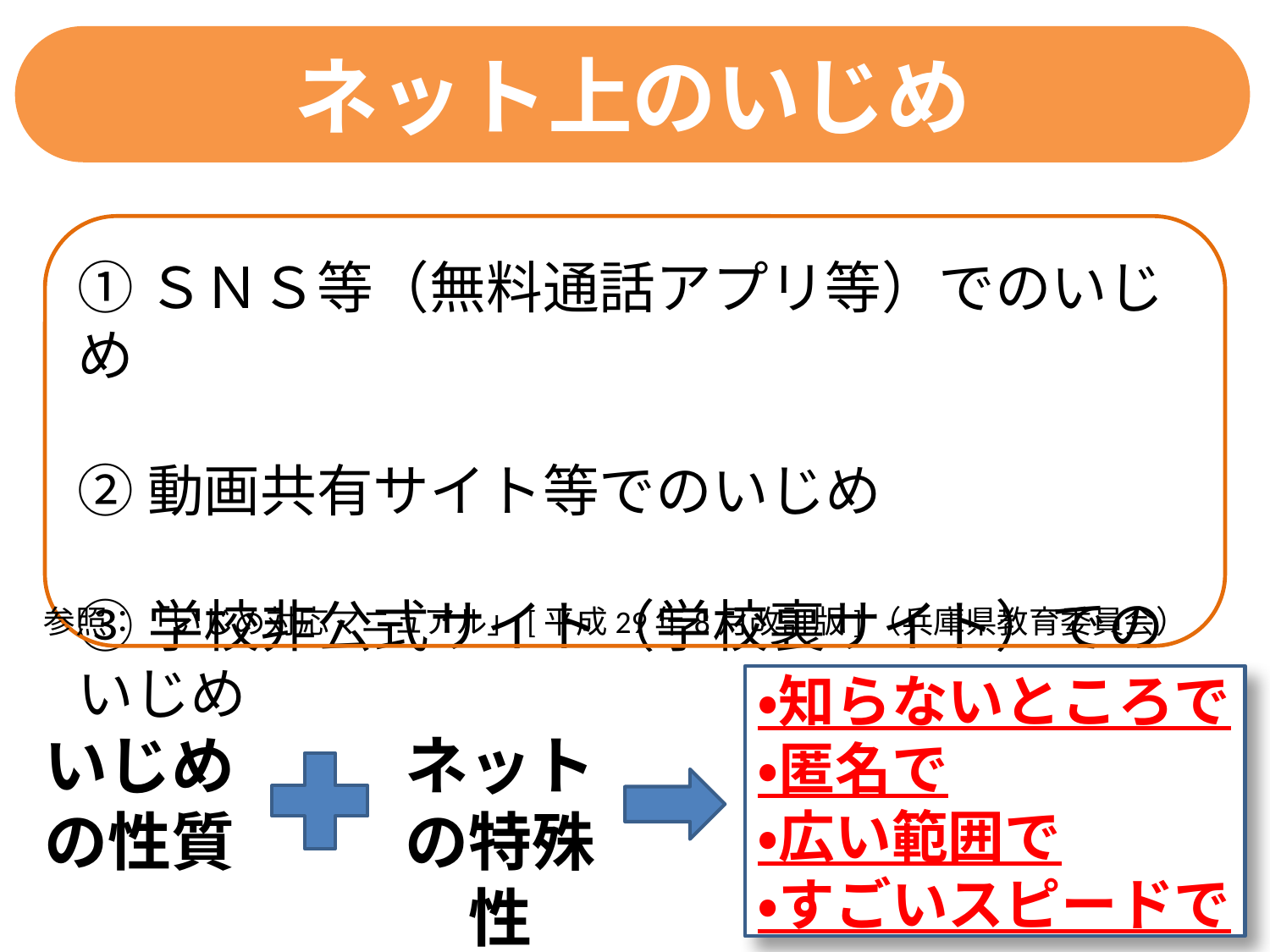

ネット上のいじめ

①ＳＮＳ等（無料通話アプリ等）でのいじめ

②動画共有サイト等でのいじめ

③学校非公式サイト（学校裏サイト）でのいじめ

参照：「いじめ対応マニュアル」[平成29年8月改訂版]（兵庫県教育委員会）
・知らないところで
・匿名で
・広い範囲で
・すごいスピードで
いじめの性質
ネットの特殊性